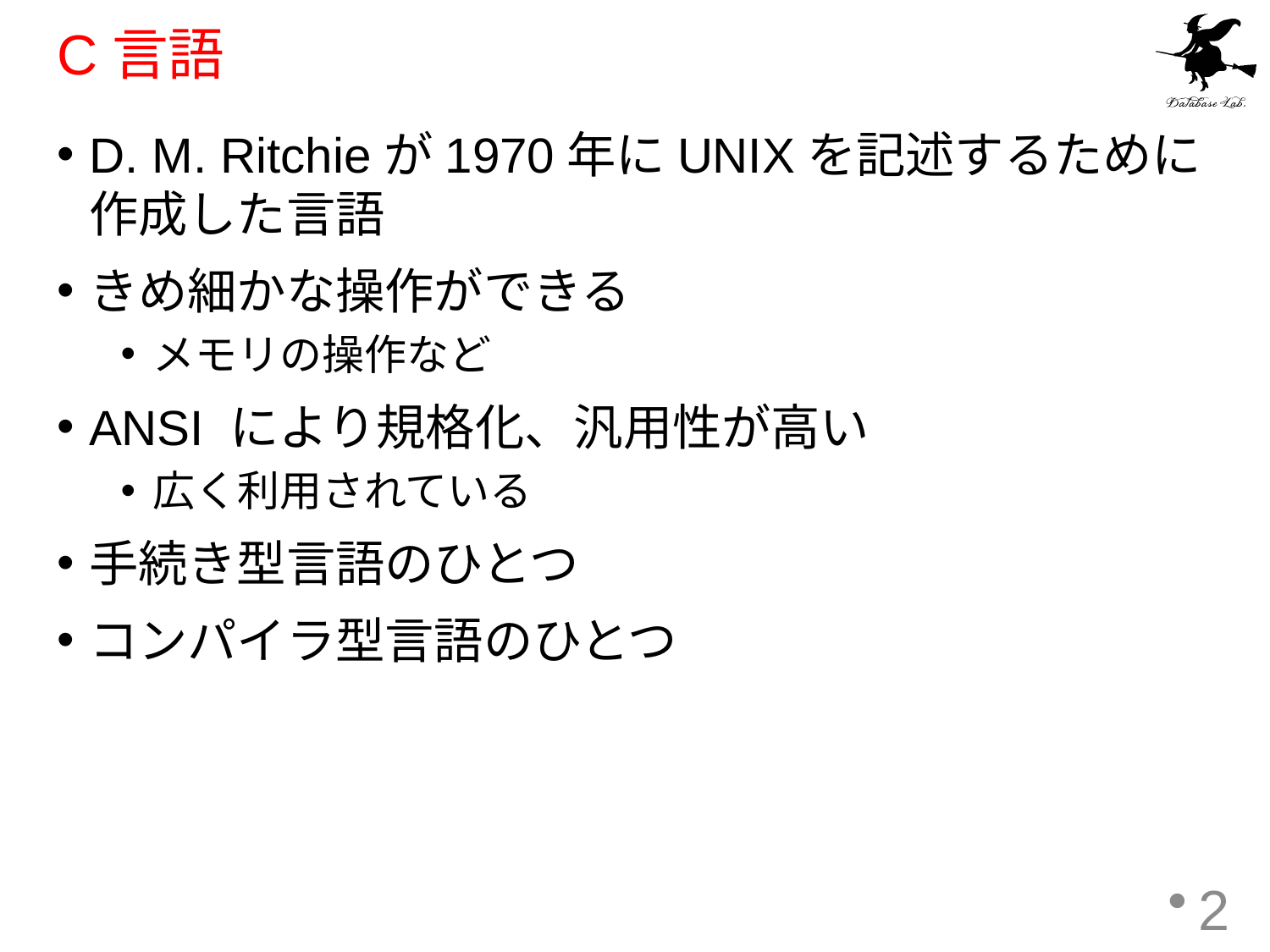

# C言語
D. M. Ritchieが1970年にUNIXを記述するために作成した言語
きめ細かな操作ができる
メモリの操作など
ANSI により規格化、汎用性が高い
広く利用されている
手続き型言語のひとつ
コンパイラ型言語のひとつ

2